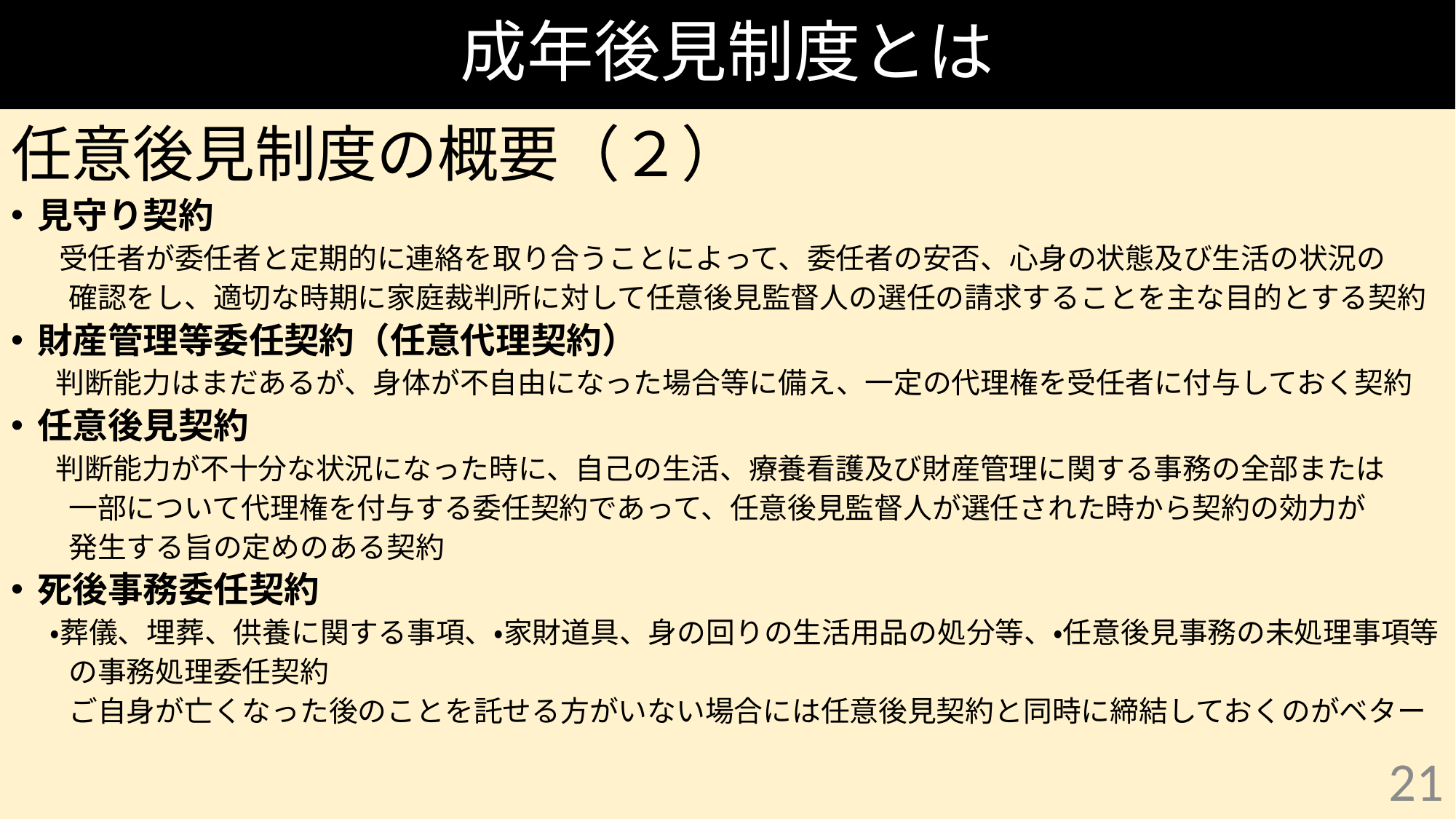

# 成年後見制度とは
任意後見制度の概要（２）
見守り契約
　　　受任者が委任者と定期的に連絡を取り合うことによって、委任者の安否、心身の状態及び生活の状況の
　　確認をし、適切な時期に家庭裁判所に対して任意後見監督人の選任の請求することを主な目的とする契約
財産管理等委任契約（任意代理契約）
　　判断能力はまだあるが、身体が不自由になった場合等に備え、一定の代理権を受任者に付与しておく契約
任意後見契約
　　判断能力が不十分な状況になった時に、自己の生活、療養看護及び財産管理に関する事務の全部または
　　一部について代理権を付与する委任契約であって、任意後見監督人が選任された時から契約の効力が
　　発生する旨の定めのある契約
死後事務委任契約
　　・葬儀、埋葬、供養に関する事項、・家財道具、身の回りの生活用品の処分等、・任意後見事務の未処理事項等
　　の事務処理委任契約
　　ご自身が亡くなった後のことを託せる方がいない場合には任意後見契約と同時に締結しておくのがベター

21